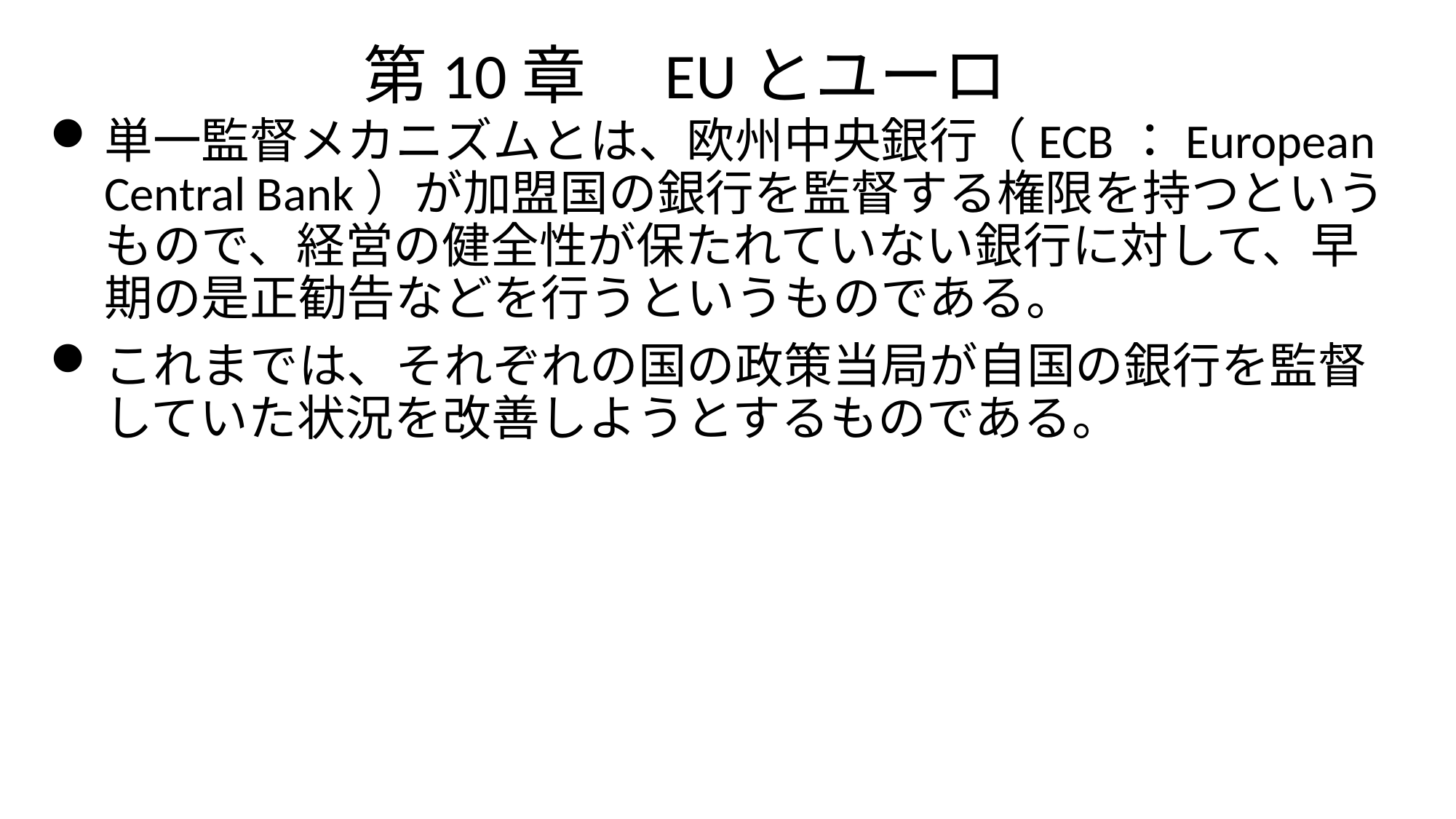

# 第10章　EUとユーロ
単一監督メカニズムとは、欧州中央銀行（ECB：European Central Bank）が加盟国の銀行を監督する権限を持つというもので、経営の健全性が保たれていない銀行に対して、早期の是正勧告などを行うというものである。
これまでは、それぞれの国の政策当局が自国の銀行を監督していた状況を改善しようとするものである。